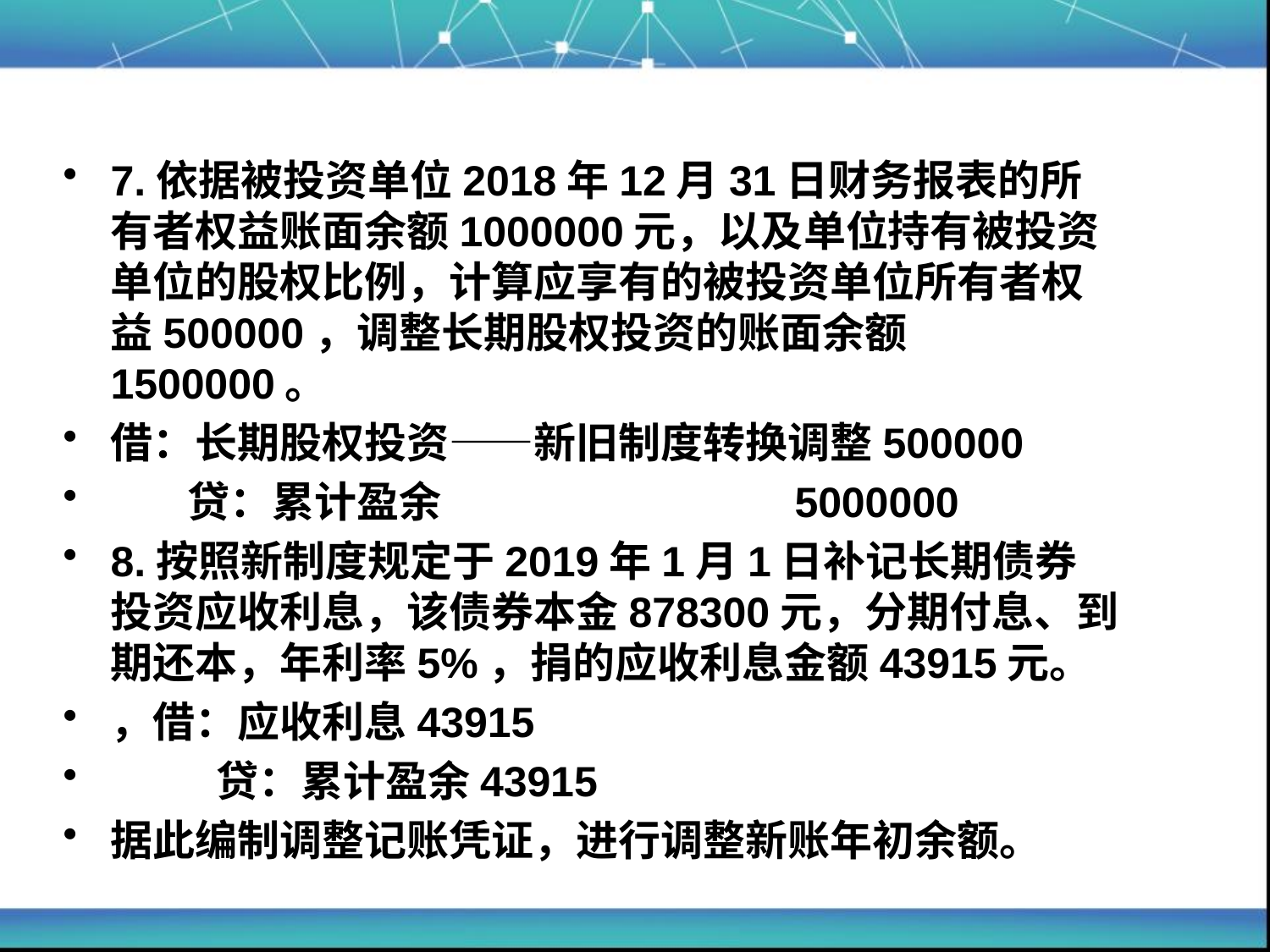

7.依据被投资单位2018年12月31日财务报表的所有者权益账面余额1000000元，以及单位持有被投资单位的股权比例，计算应享有的被投资单位所有者权益500000，调整长期股权投资的账面余额1500000。
借：长期股权投资——新旧制度转换调整500000
       贷：累计盈余                                    5000000
8.按照新制度规定于2019年1月1日补记长期债券投资应收利息，该债券本金878300元，分期付息、到期还本，年利率5%，捐的应收利息金额43915元。
，借：应收利息43915
          贷：累计盈余43915
据此编制调整记账凭证，进行调整新账年初余额。